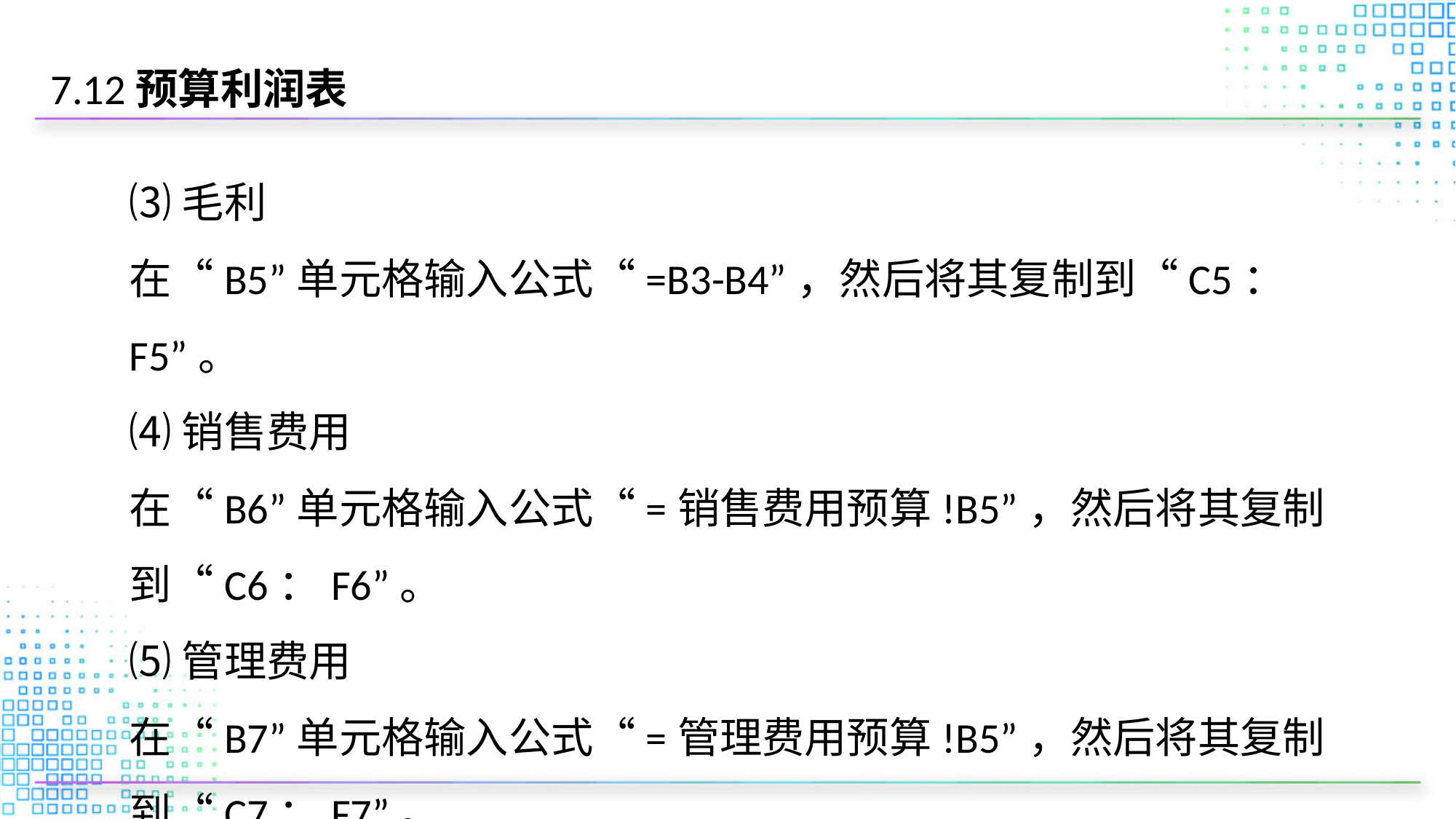

# 7.12预算利润表
⑶毛利
在“B5”单元格输入公式“=B3-B4”，然后将其复制到“C5：F5”。
⑷销售费用
在“B6”单元格输入公式“=销售费用预算!B5”，然后将其复制到“C6：F6”。
⑸管理费用
在“B7”单元格输入公式“=管理费用预算!B5”，然后将其复制到“C7：F7”。